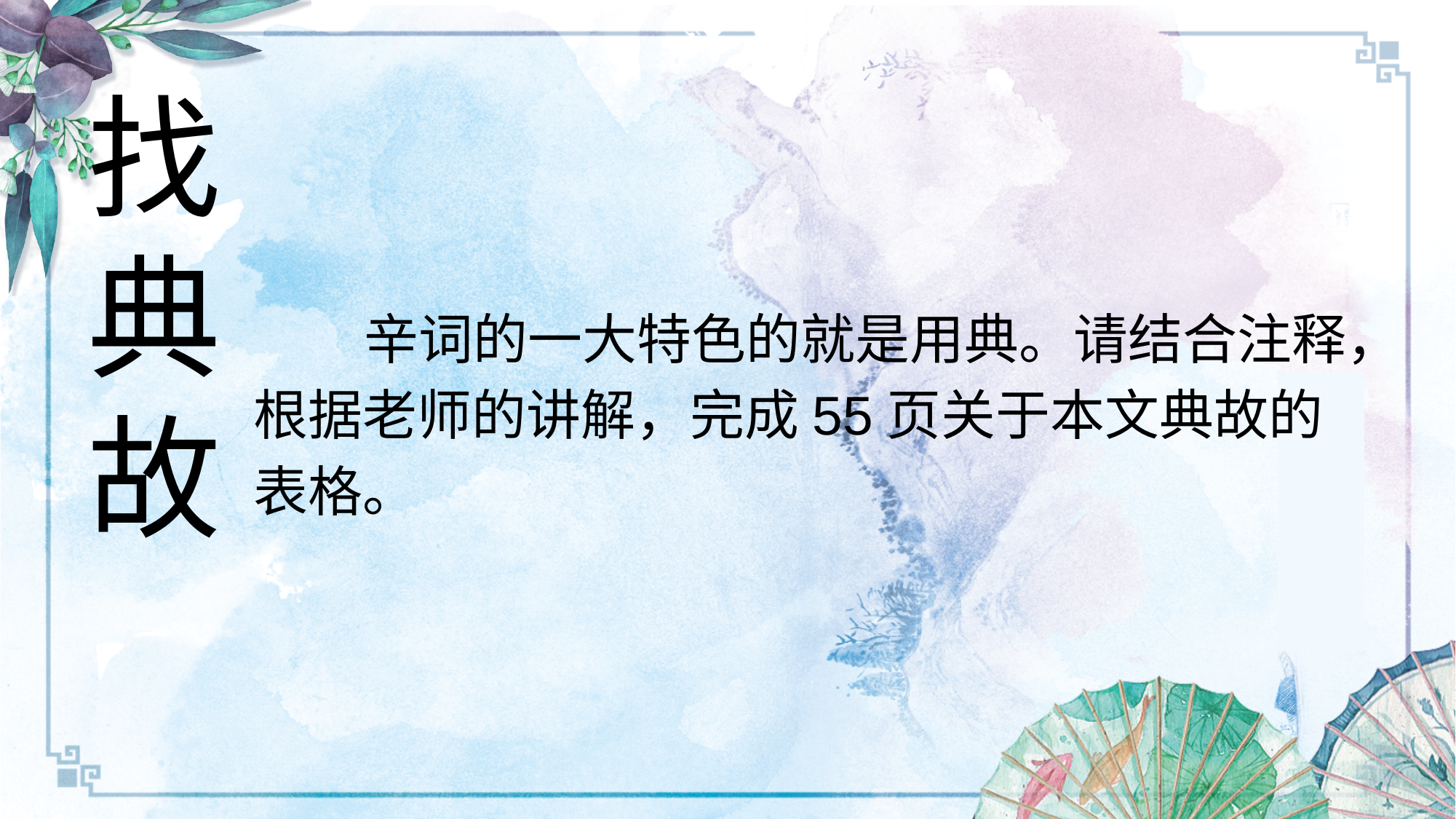

找
典
故
        辛词的一大特色的就是用典。请结合注释，根据老师的讲解，完成55页关于本文典故的表格。